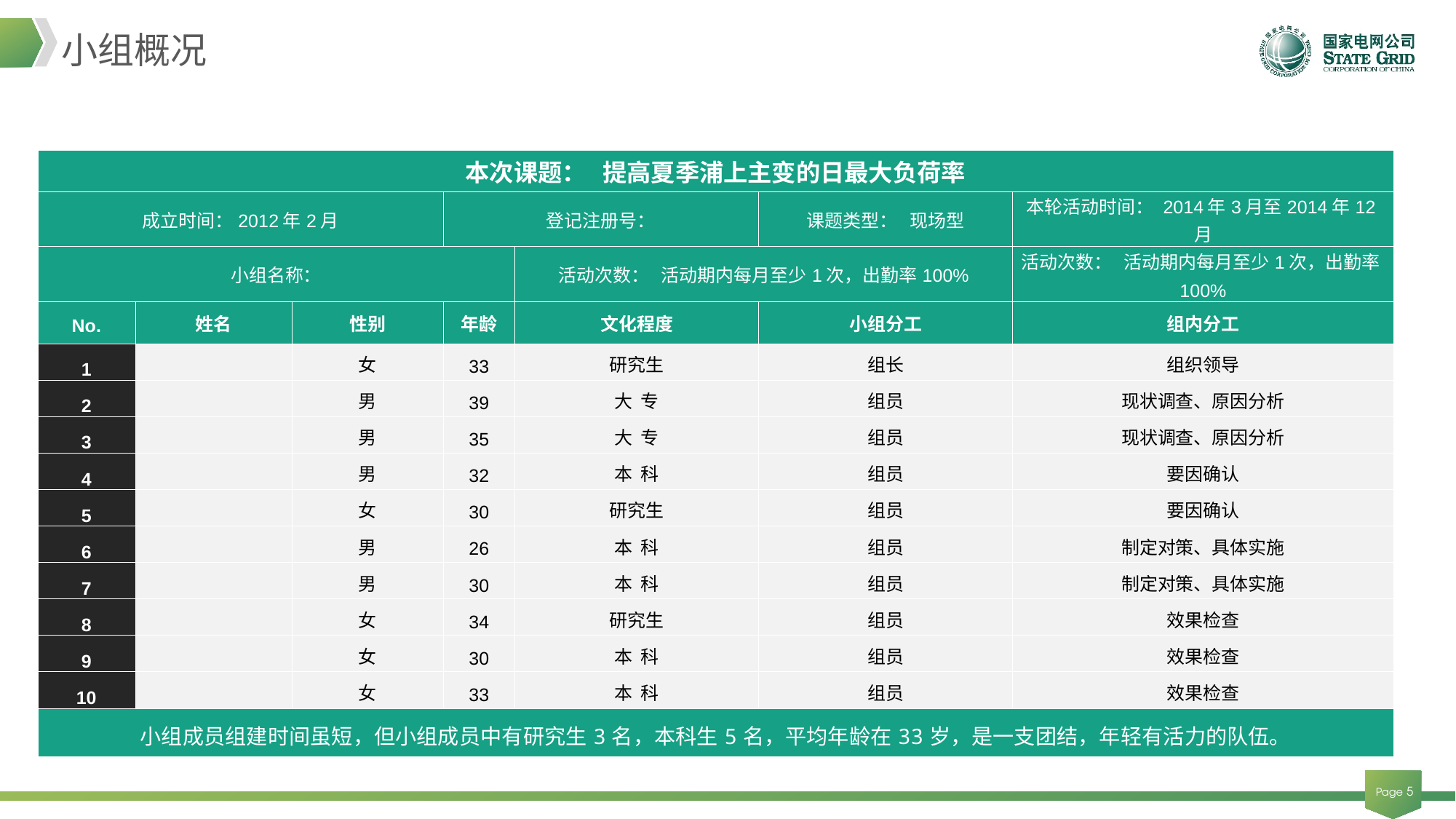

小组概况
| 本次课题： 提高夏季浦上主变的日最大负荷率 |  |  |  |  |  |  |
| --- | --- | --- | --- | --- | --- | --- |
| 成立时间：2012年2月 |  |  | 登记注册号： |  | 课题类型： 现场型 | 本轮活动时间： 2014年3月至2014年12月 |
| 小组名称： |  |  |  | 活动次数： 活动期内每月至少1次，出勤率100% |  | 活动次数： 活动期内每月至少1次，出勤率100% |
| No. | 姓名 | 性别 | 年龄 | 文化程度 | 小组分工 | 组内分工 |
| 1 |  | 女 | 33 | 研究生 | 组长 | 组织领导 |
| 2 |  | 男 | 39 | 大 专 | 组员 | 现状调查、原因分析 |
| 3 |  | 男 | 35 | 大 专 | 组员 | 现状调查、原因分析 |
| 4 |  | 男 | 32 | 本 科 | 组员 | 要因确认 |
| 5 |  | 女 | 30 | 研究生 | 组员 | 要因确认 |
| 6 |  | 男 | 26 | 本 科 | 组员 | 制定对策、具体实施 |
| 7 |  | 男 | 30 | 本 科 | 组员 | 制定对策、具体实施 |
| 8 |  | 女 | 34 | 研究生 | 组员 | 效果检查 |
| 9 |  | 女 | 30 | 本 科 | 组员 | 效果检查 |
| 10 |  | 女 | 33 | 本 科 | 组员 | 效果检查 |
| 小组成员组建时间虽短，但小组成员中有研究生3名，本科生5名，平均年龄在33岁，是一支团结，年轻有活力的队伍。 |  |  |  |  |  |  |